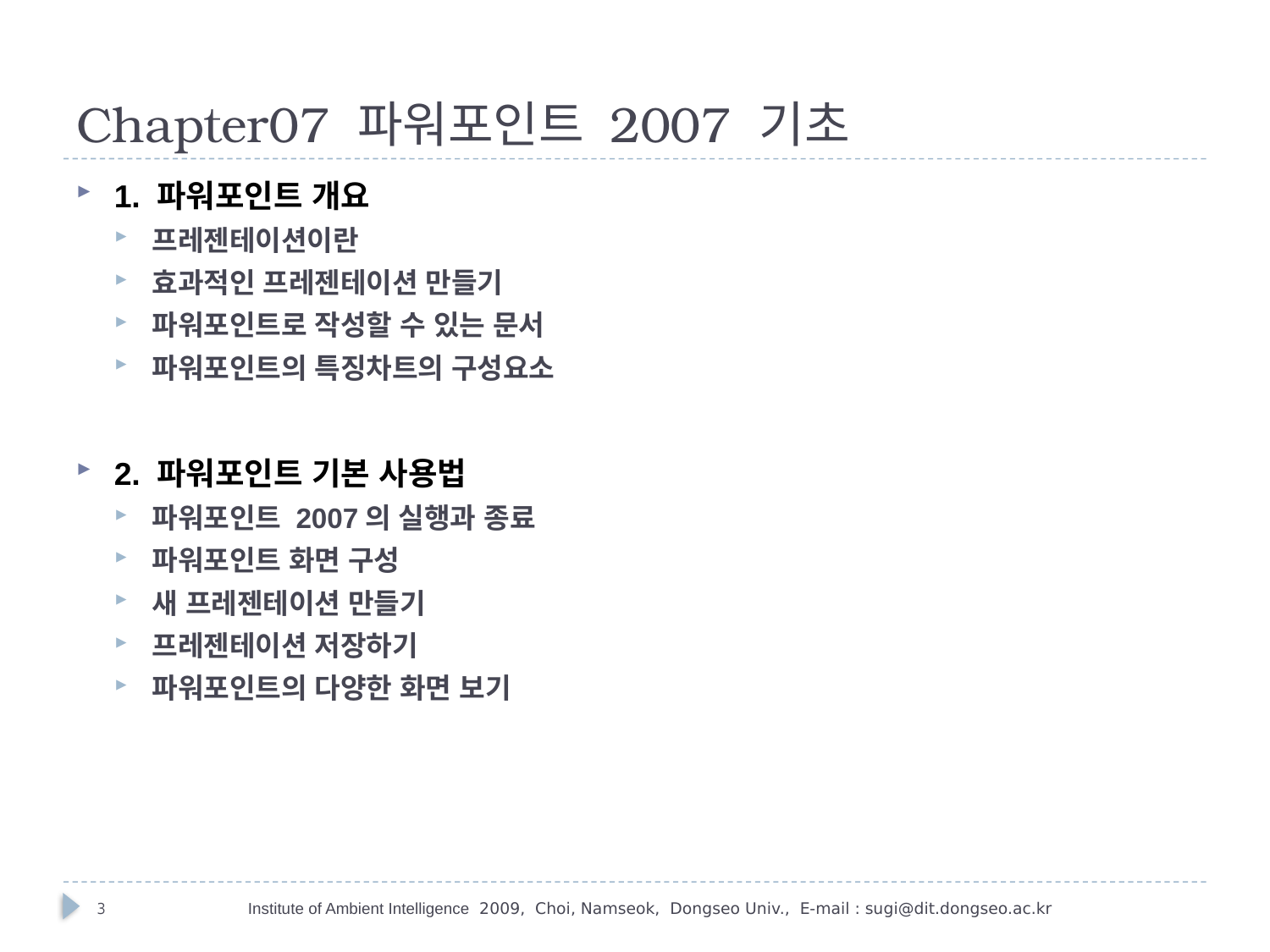

# Chapter07 파워포인트 2007 기초
1. 파워포인트 개요
프레젠테이션이란
효과적인 프레젠테이션 만들기
파워포인트로 작성할 수 있는 문서
파워포인트의 특징차트의 구성요소

2. 파워포인트 기본 사용법
파워포인트 2007의 실행과 종료
파워포인트 화면 구성
새 프레젠테이션 만들기
프레젠테이션 저장하기
파워포인트의 다양한 화면 보기